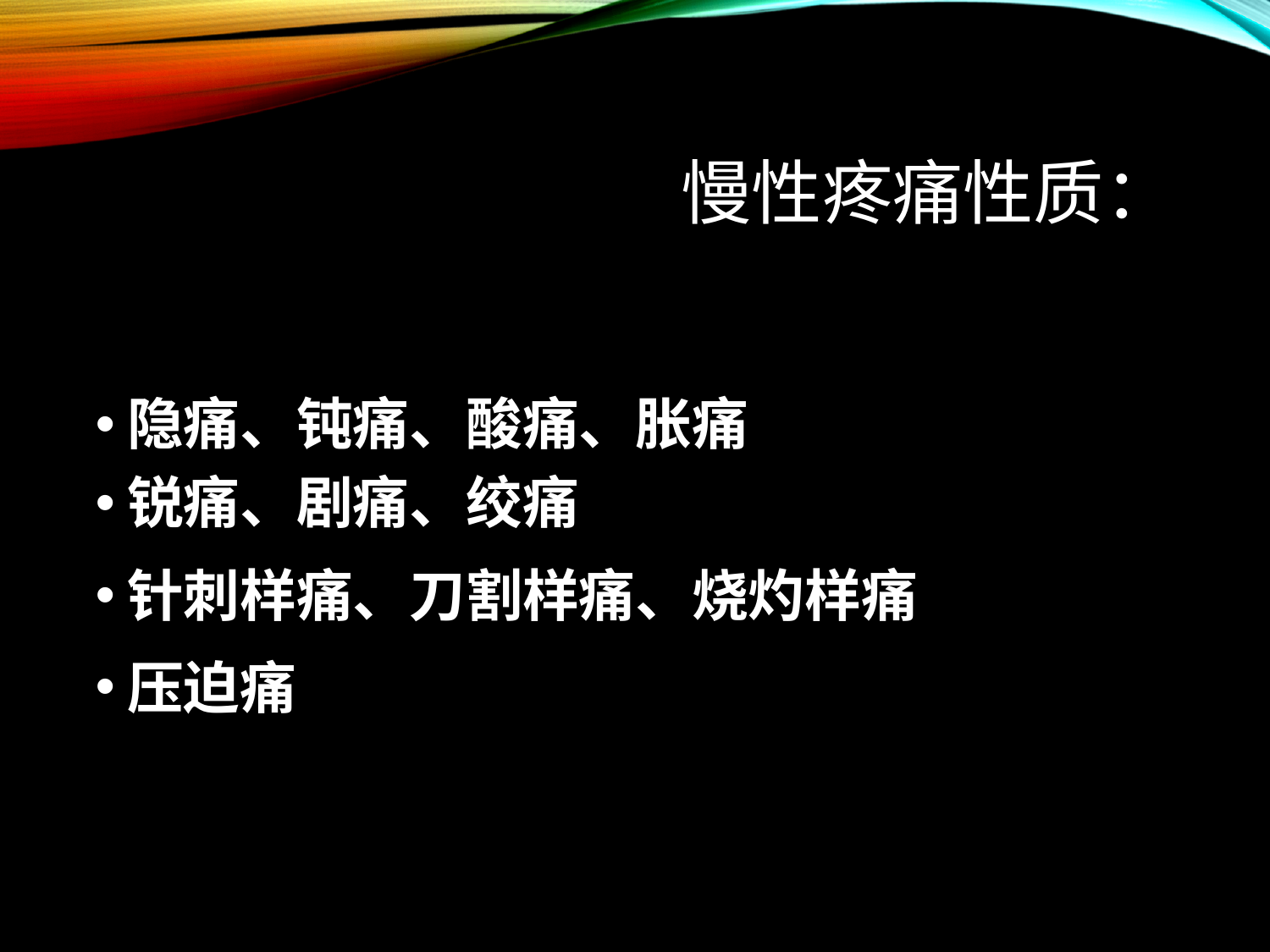

# 慢性疼痛性质：

隐痛、钝痛、酸痛、胀痛
锐痛、剧痛、绞痛
针刺样痛、刀割样痛、烧灼样痛
压迫痛